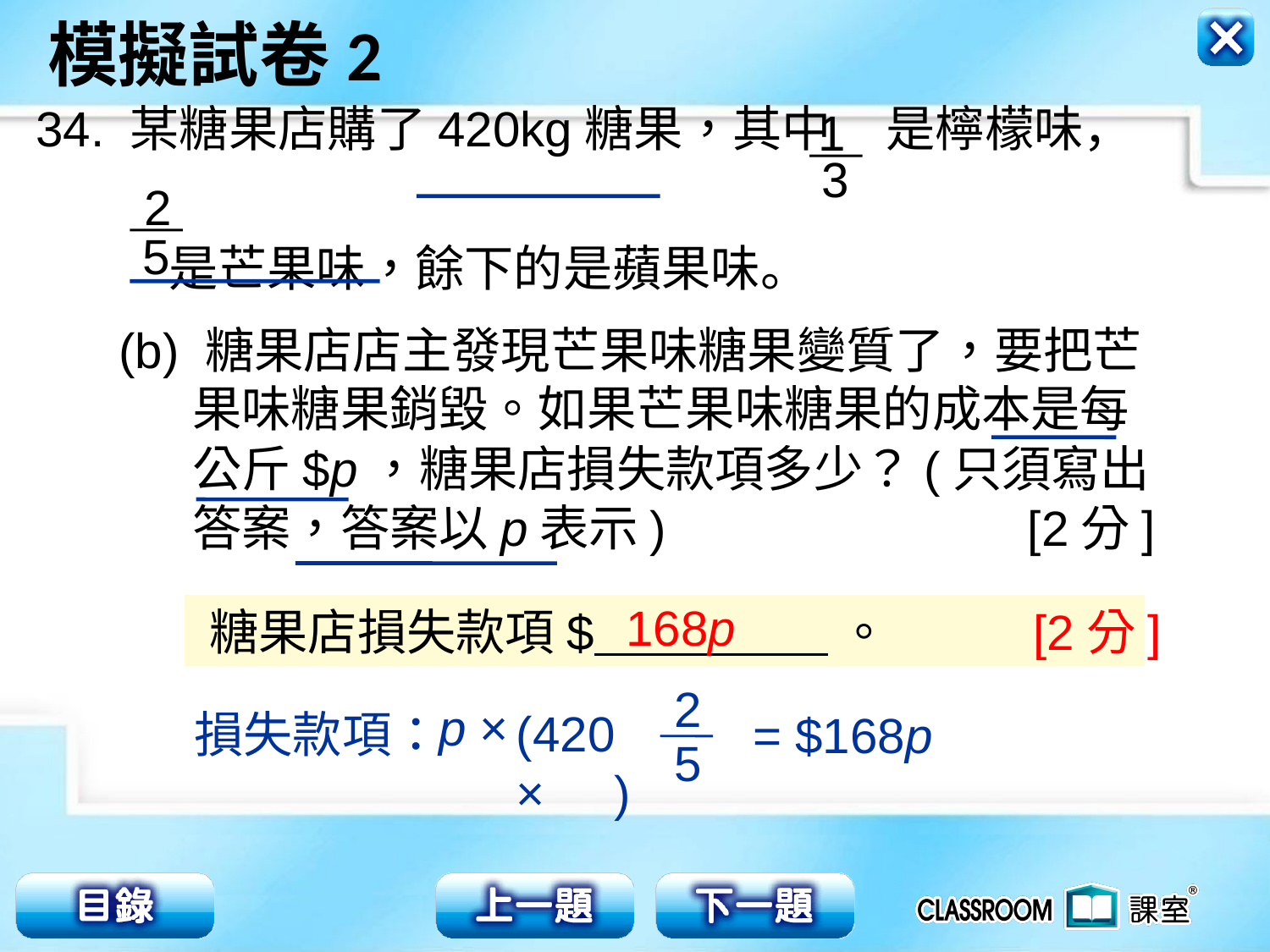

1
3

34. 某糖果店購了420kg糖果，其中     是檸檬味，
           是芒果味，餘下的是蘋果味。
2
5

 (b) 糖果店店主發現芒果味糖果變質了，要把芒果味糖果銷毀。如果芒果味糖果的成本是每公斤$p，糖果店損失款項多少？(只須寫出答案，答案以p表示) 　　　　       　[2分]

168p
糖果店損失款項$                 。
 [2分]
2
5

(420 ×     )
p ×
損失款項：
= $168p